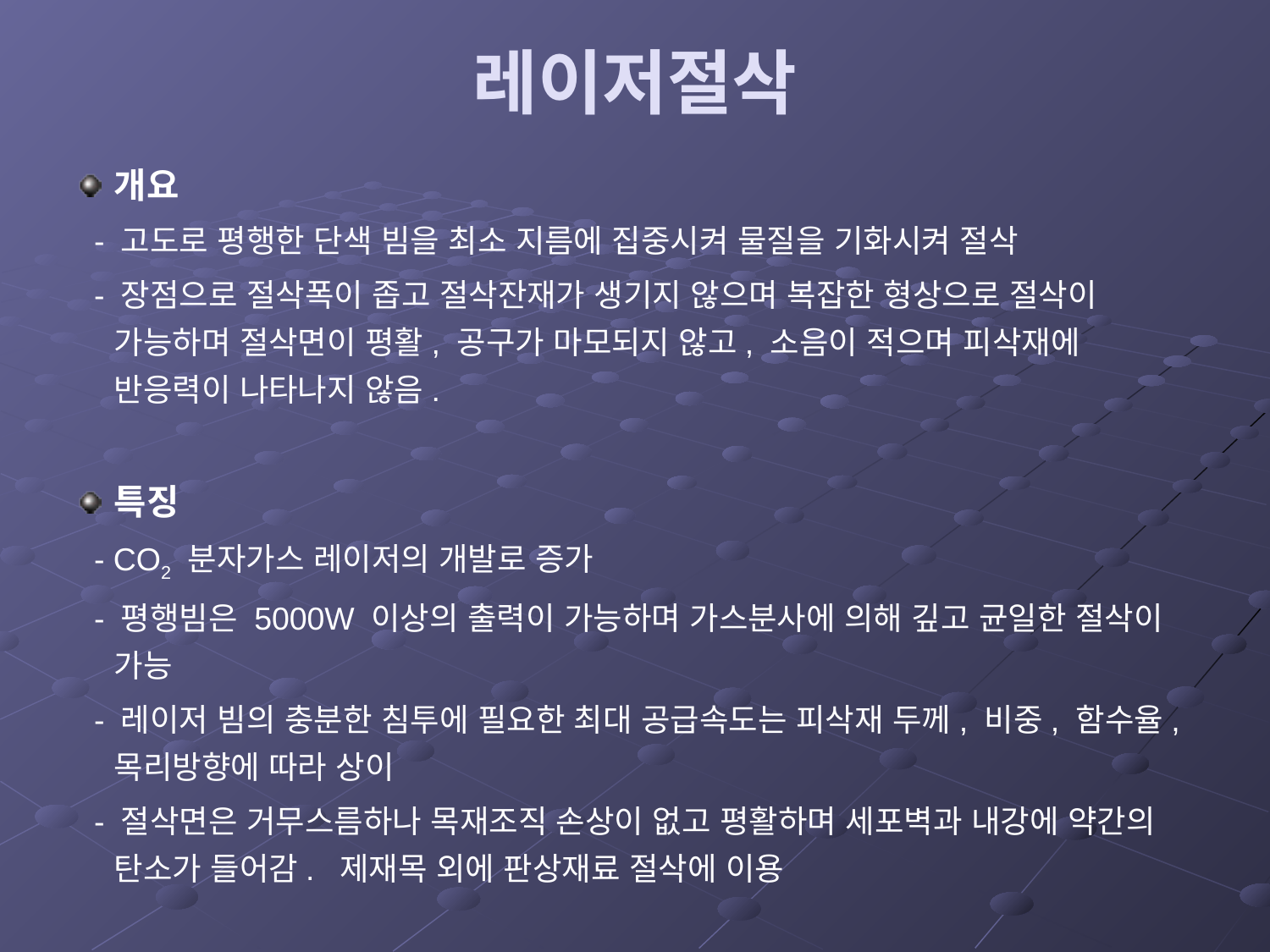

# 레이저절삭
개요
  - 고도로 평행한 단색 빔을 최소 지름에 집중시켜 물질을 기화시켜 절삭
  - 장점으로 절삭폭이 좁고 절삭잔재가 생기지 않으며 복잡한 형상으로 절삭이 가능하며 절삭면이 평활, 공구가 마모되지 않고, 소음이 적으며 피삭재에 반응력이 나타나지 않음.

특징
  - CO2 분자가스 레이저의 개발로 증가
  - 평행빔은 5000W 이상의 출력이 가능하며 가스분사에 의해 깊고 균일한 절삭이 가능
  - 레이저 빔의 충분한 침투에 필요한 최대 공급속도는 피삭재 두께, 비중, 함수율, 목리방향에 따라 상이
  - 절삭면은 거무스름하나 목재조직 손상이 없고 평활하며 세포벽과 내강에 약간의 탄소가 들어감.  제재목 외에 판상재료 절삭에 이용